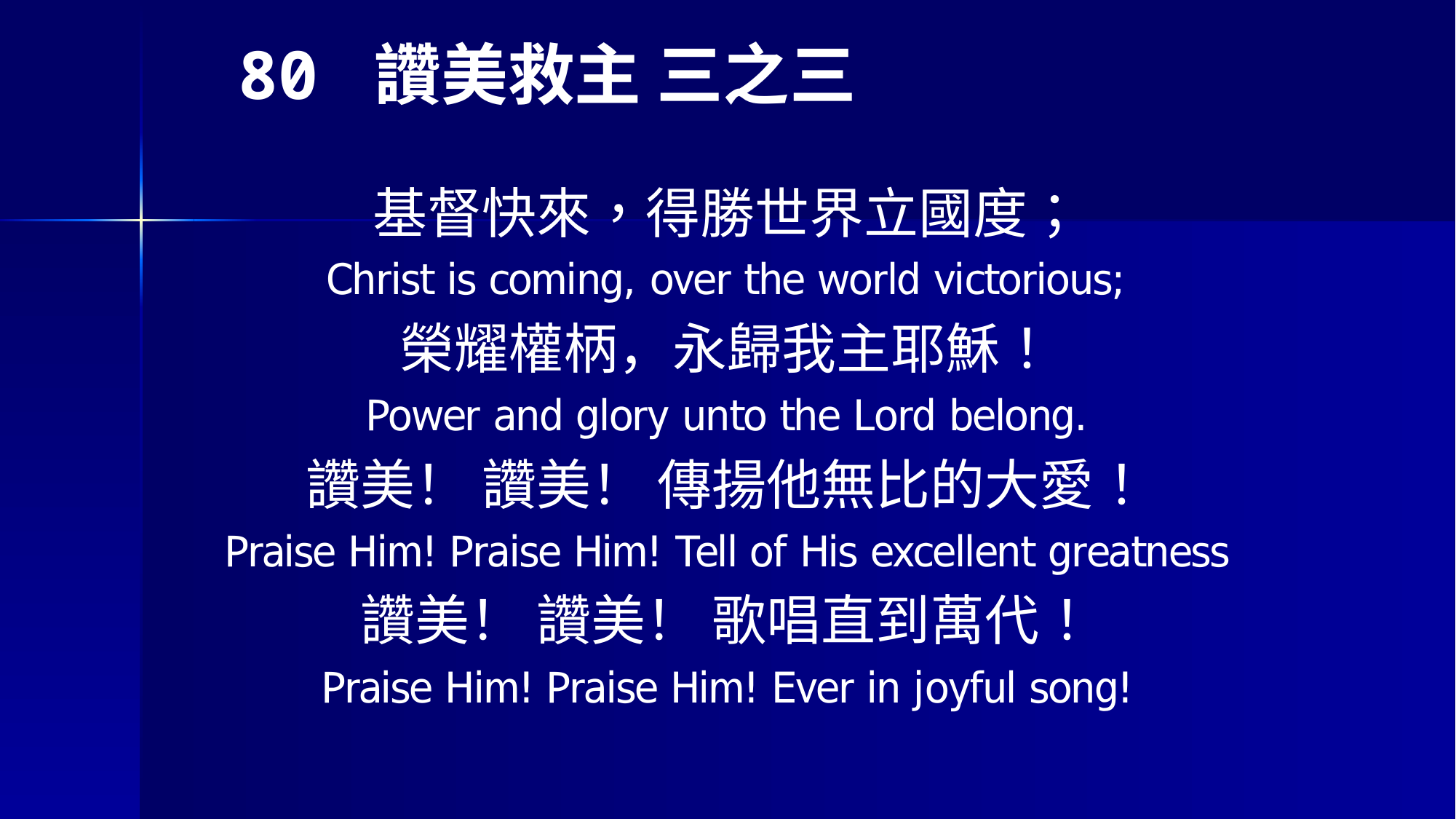

# 80 讚美救主 三之三
基督快來，得勝世界立國度；
Christ is coming, over the world victorious;
榮耀權柄，永歸我主耶穌！
Power and glory unto the Lord belong.
讚美！ 讚美！ 傳揚他無比的大愛！
Praise Him! Praise Him! Tell of His excellent greatness
讚美！ 讚美！ 歌唱直到萬代！
Praise Him! Praise Him! Ever in joyful song!